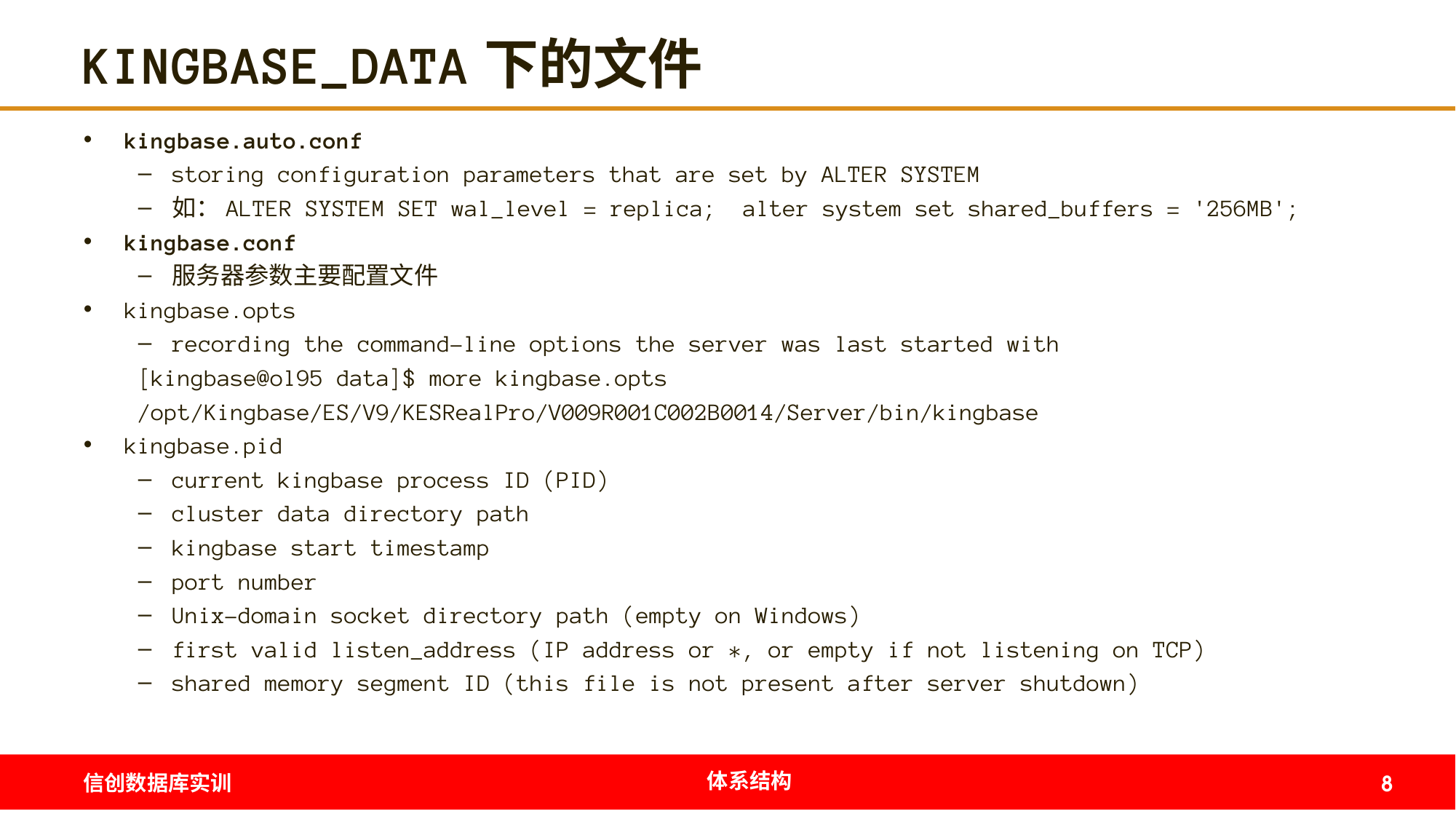

# KINGBASE_DATA下的文件
kingbase.auto.conf
storing configuration parameters that are set by ALTER SYSTEM
如：ALTER SYSTEM SET wal_level = replica;  alter system set shared_buffers = '256MB';
kingbase.conf
服务器参数主要配置文件
kingbase.opts
recording the command-line options the server was last started with
[kingbase@ol95 data]$ more kingbase.opts
/opt/Kingbase/ES/V9/KESRealPro/V009R001C002B0014/Server/bin/kingbase
kingbase.pid
current kingbase process ID (PID)
cluster data directory path
kingbase start timestamp
port number
Unix-domain socket directory path (empty on Windows)
first valid listen_address (IP address or *, or empty if not listening on TCP)
shared memory segment ID (this file is not present after server shutdown)